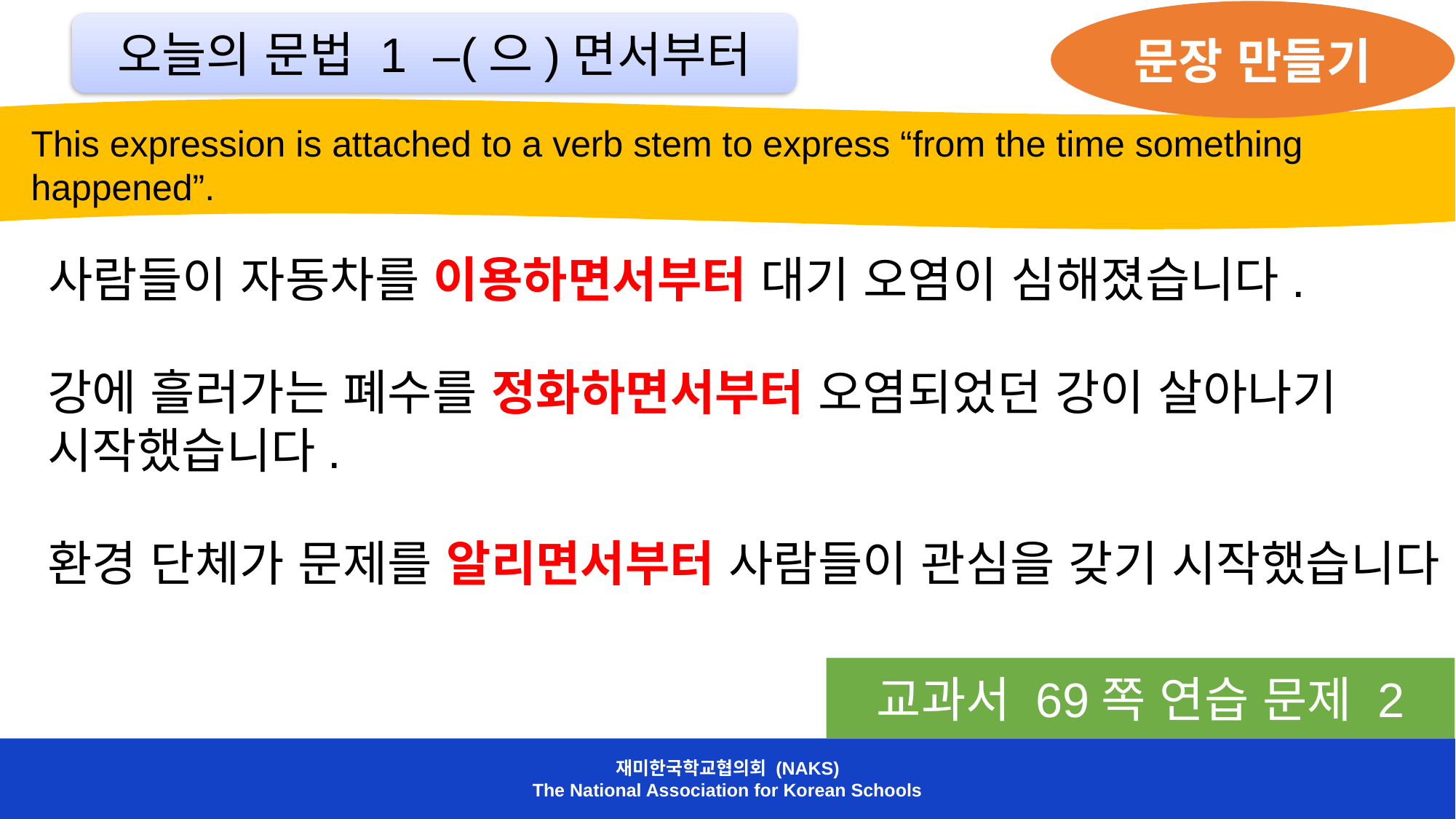

문장 만들기
오늘의 문법 1  –(으)면서부터
  This expression is attached to a verb stem to express “from the time something
  happened”.
사람들이 자동차를 이용하면서부터 대기 오염이 심해졌습니다.
강에 흘러가는 폐수를 정화하면서부터 오염되었던 강이 살아나기 시작했습니다.
환경 단체가 문제를 알리면서부터 사람들이 관심을 갖기 시작했습니다.
교과서 69쪽 연습 문제 2
재미한국학교협의회 (NAKS)
The National Association for Korean Schools